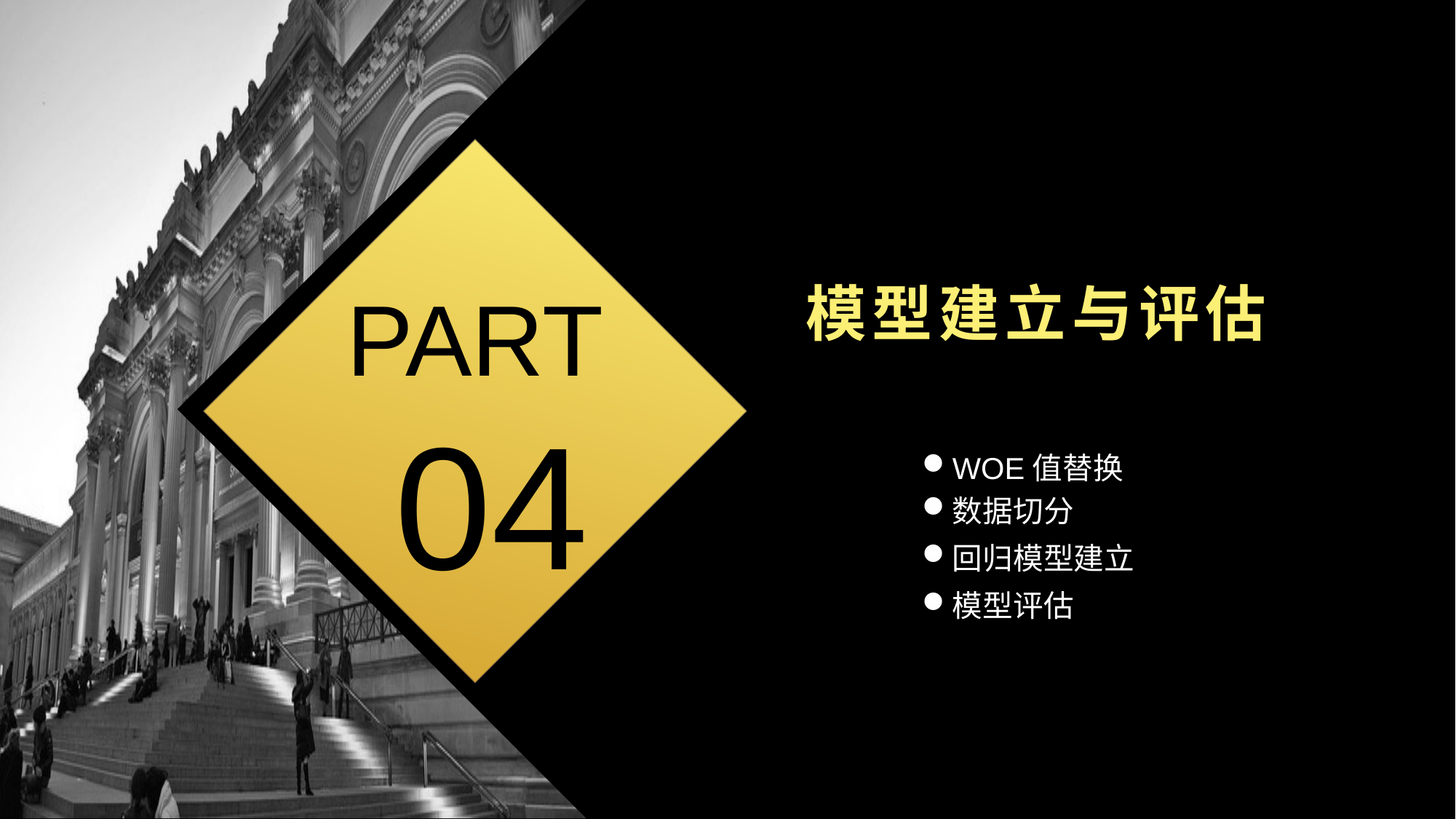

PART
 04
模型建立与评估
WOE值替换
数据切分
回归模型建立
模型评估